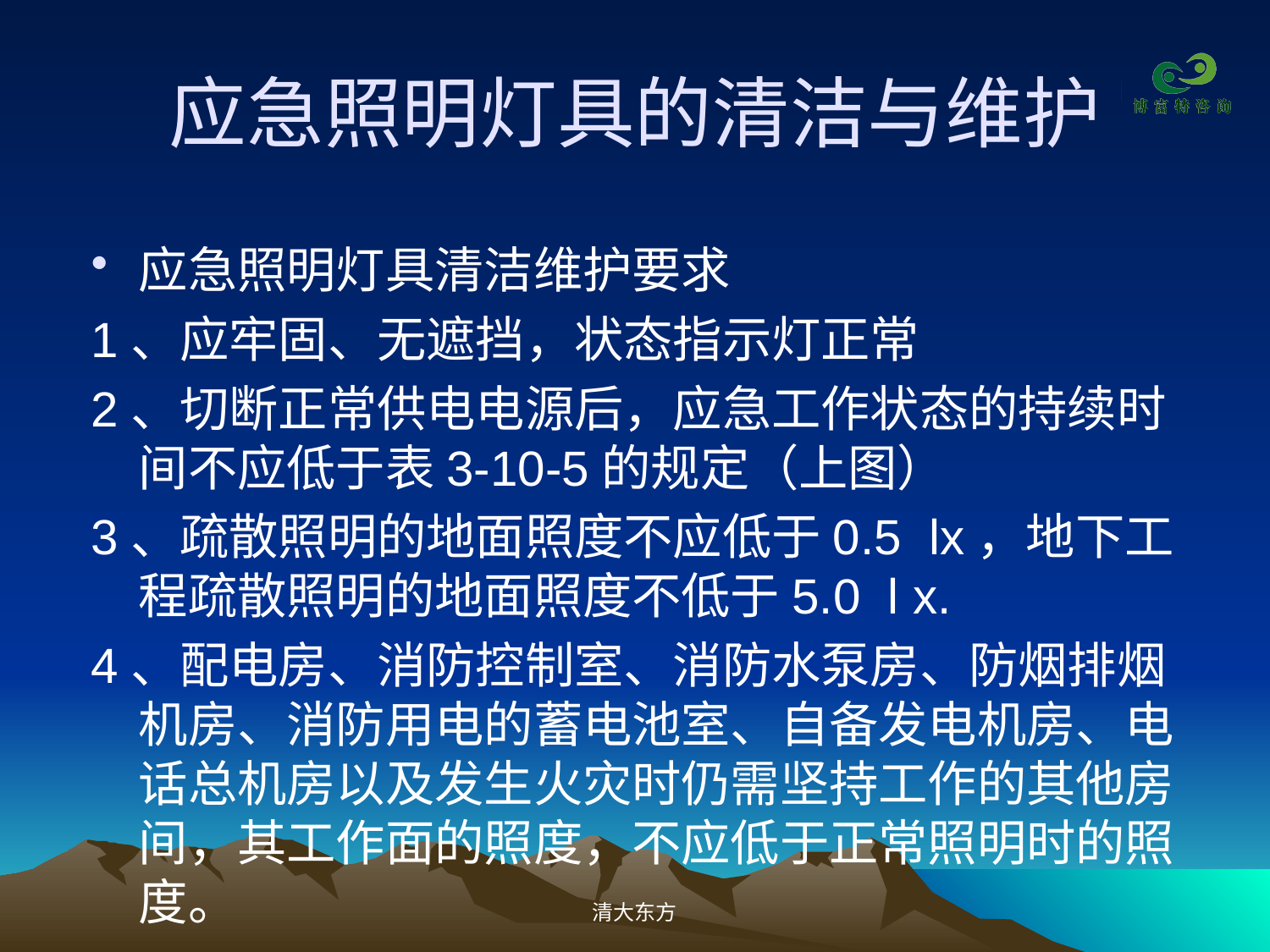

# 应急照明灯具的清洁与维护
应急照明灯具清洁维护要求
1、应牢固、无遮挡，状态指示灯正常
2、切断正常供电电源后，应急工作状态的持续时间不应低于表3-10-5的规定（上图）
3、疏散照明的地面照度不应低于0.5  lx，地下工程疏散照明的地面照度不低于5.0  l x.
4、配电房、消防控制室、消防水泵房、防烟排烟机房、消防用电的蓄电池室、自备发电机房、电话总机房以及发生火灾时仍需坚持工作的其他房间，其工作面的照度，不应低于正常照明时的照度。
清大东方